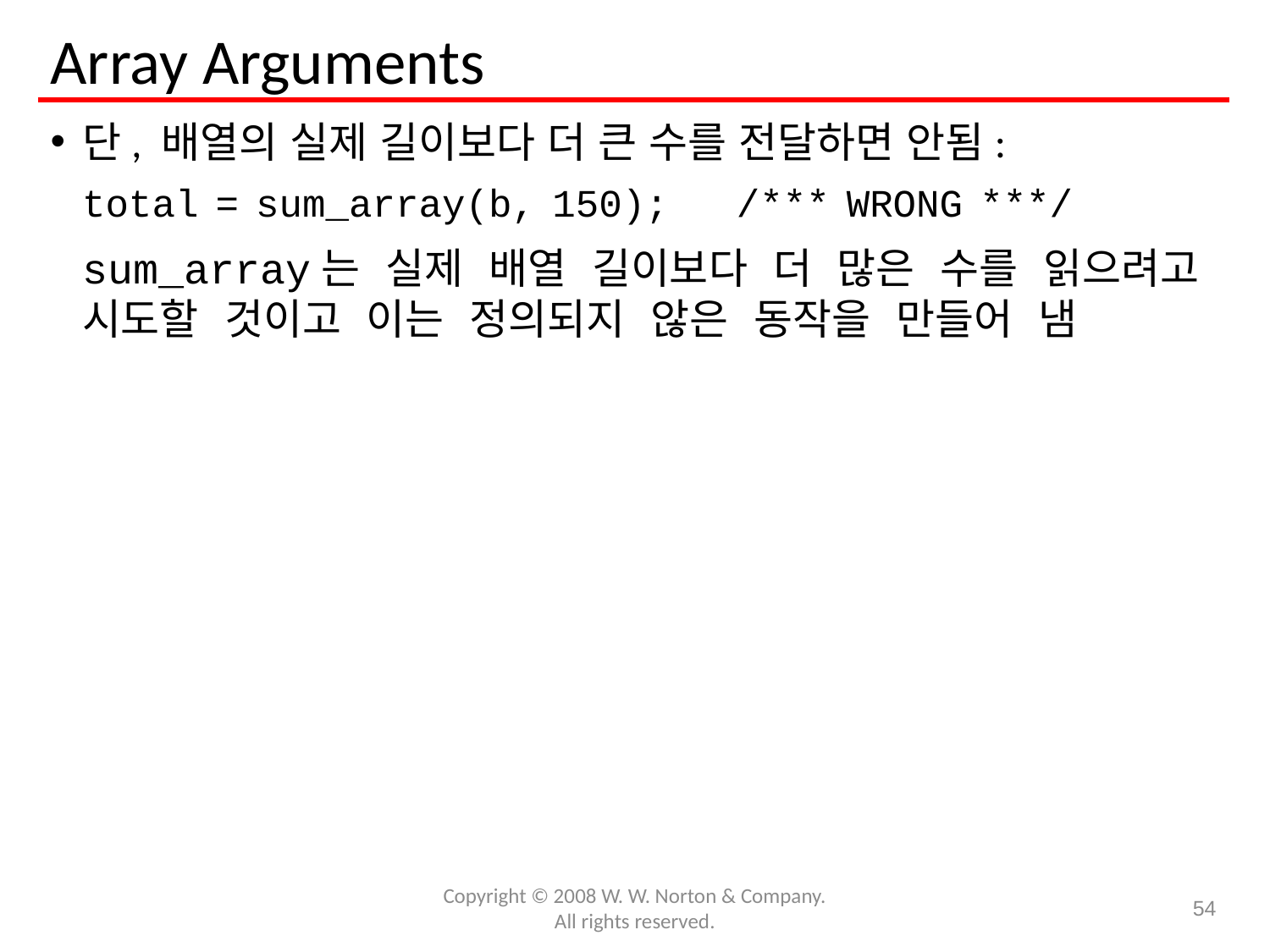

# Array Arguments
단, 배열의 실제 길이보다 더 큰 수를 전달하면 안됨:
	total = sum_array(b, 150);    /*** WRONG ***/
	sum_array는 실제 배열 길이보다 더 많은 수를 읽으려고 시도할 것이고 이는 정의되지 않은 동작을 만들어 냄
Copyright © 2008 W. W. Norton & Company.
All rights reserved.
54